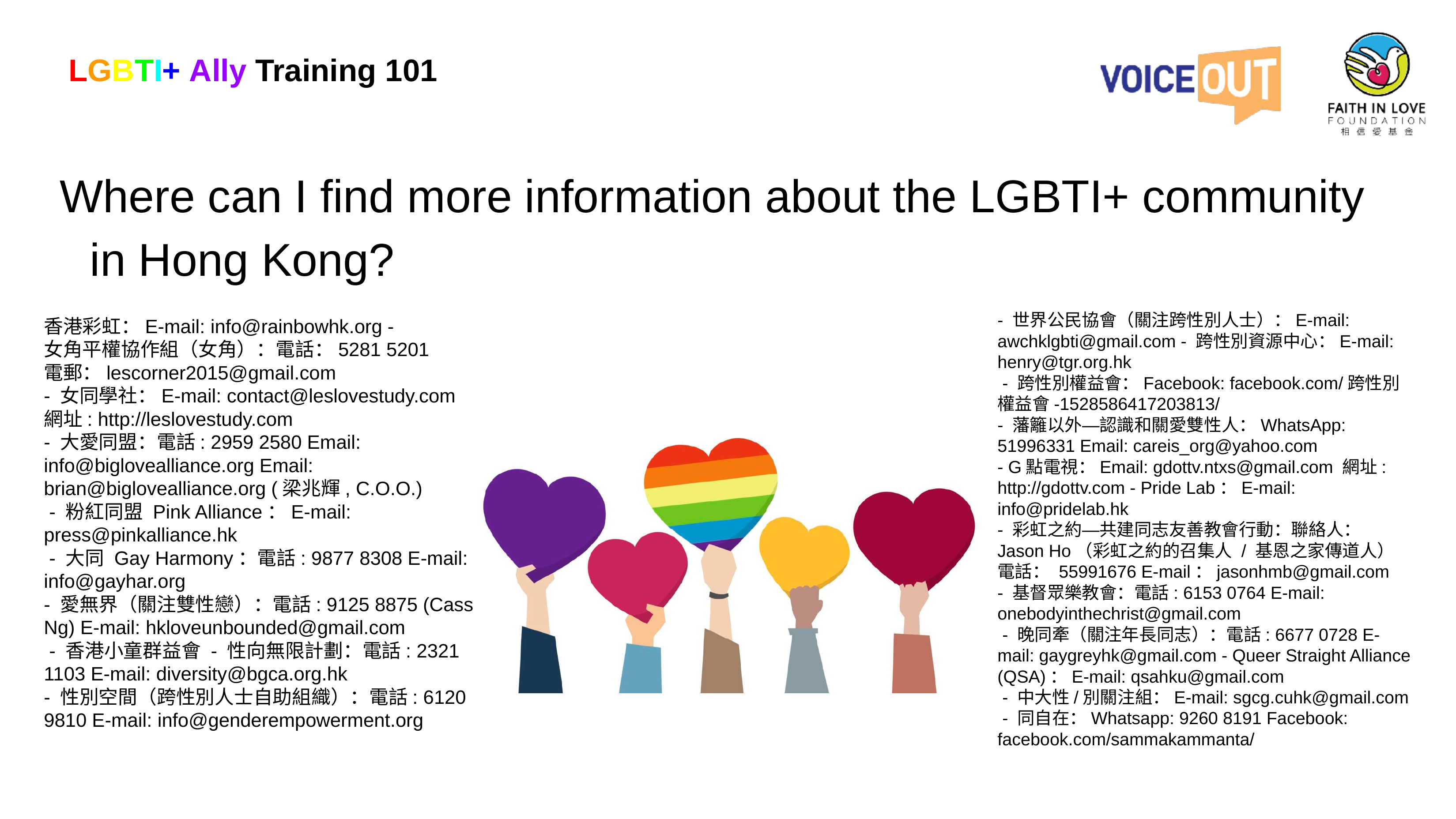

LGBTI+ Ally Training 101
Where can I find more information about the LGBTI+ community in Hong Kong?

- 世界公⺠協會（關注跨性別⼈士）：E-mail: awchklgbti@gmail.com - 跨性別資源中心：E-mail: henry@tgr.org.hk
 - 跨性別權益會：Facebook: facebook.com/跨性別權益會-1528586417203813/
- 藩籬以外—認識和關愛雙性⼈：WhatsApp: 51996331 Email: careis_org@yahoo.com
- G點電視：Email: gdottv.ntxs@gmail.com 網址: http://gdottv.com - Pride Lab：E-mail: info@pridelab.hk
- 彩虹之約—共建同志友善教會⾏動：聯絡⼈：Jason Ho（彩虹之約的召集⼈ / 基恩之家傳道⼈）電話： 55991676 E-mail：jasonhmb@gmail.com
- 基督眾樂教會：電話: 6153 0764 E-mail: onebodyinthechrist@gmail.com
 - 晚同牽（關注年長同志）：電話: 6677 0728 E-mail: gaygreyhk@gmail.com - Queer Straight Alliance (QSA)：E-mail: qsahku@gmail.com
 - 中大性/別關注組：E-mail: sgcg.cuhk@gmail.com
 - 同自在：Whatsapp: 9260 8191 Facebook: facebook.com/sammakammanta/

香港彩虹：E-mail: info@rainbowhk.org -
女⾓平權協作組（女⾓）：電話：5281 5201
電郵：lescorner2015@gmail.com
- 女同學社：E-mail: contact@leslovestudy.com 網址: http://leslovestudy.com
- 大愛同盟：電話: 2959 2580 Email: info@biglovealliance.org Email: brian@biglovealliance.org (梁兆輝, C.O.O.)
 - 粉紅同盟 Pink Alliance：E-mail: press@pinkalliance.hk
 - 大同 Gay Harmony：電話: 9877 8308 E-mail: info@gayhar.org
- 愛無界（關注雙性戀）：電話: 9125 8875 (Cass Ng) E-mail: hkloveunbounded@gmail.com
 - 香港小童群益會 - 性向無限計劃：電話: 2321 1103 E-mail: diversity@bgca.org.hk
- 性別空間（跨性別人士自助組織）：電話: 6120 9810 E-mail: info@genderempowerment.org